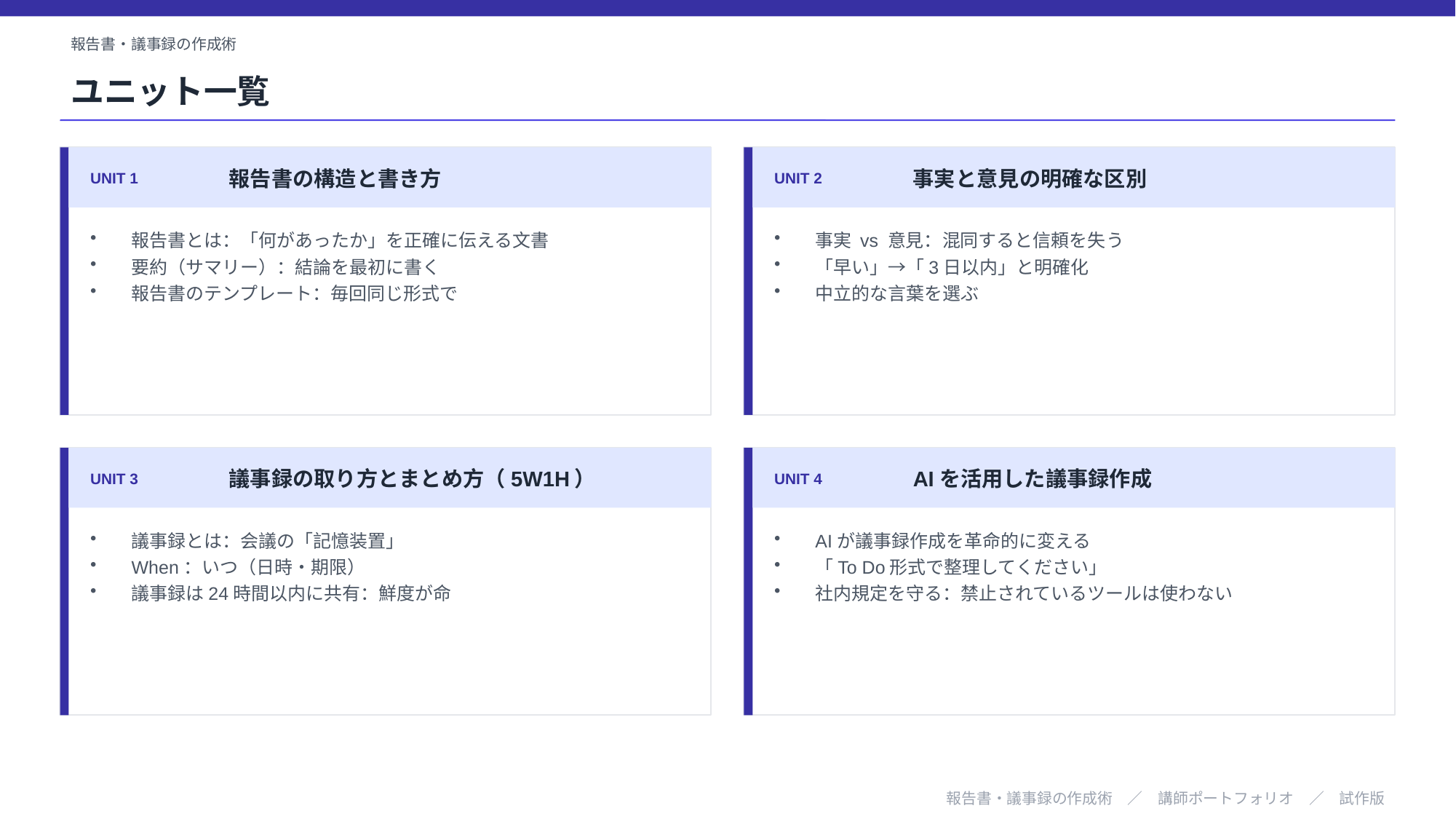

報告書・議事録の作成術
ユニット一覧

UNIT 1
報告書の構造と書き方
UNIT 2
事実と意見の明確な区別
報告書とは：「何があったか」を正確に伝える文書
要約（サマリー）：結論を最初に書く
報告書のテンプレート：毎回同じ形式で
事実 vs 意見：混同すると信頼を失う
「早い」→「3日以内」と明確化
中立的な言葉を選ぶ

UNIT 3
議事録の取り方とまとめ方（5W1H）
UNIT 4
AIを活用した議事録作成
議事録とは：会議の「記憶装置」
When：いつ（日時・期限）
議事録は24時間以内に共有：鮮度が命
AIが議事録作成を革命的に変える
「To Do形式で整理してください」
社内規定を守る：禁止されているツールは使わない
報告書・議事録の作成術　／　講師ポートフォリオ　／　試作版